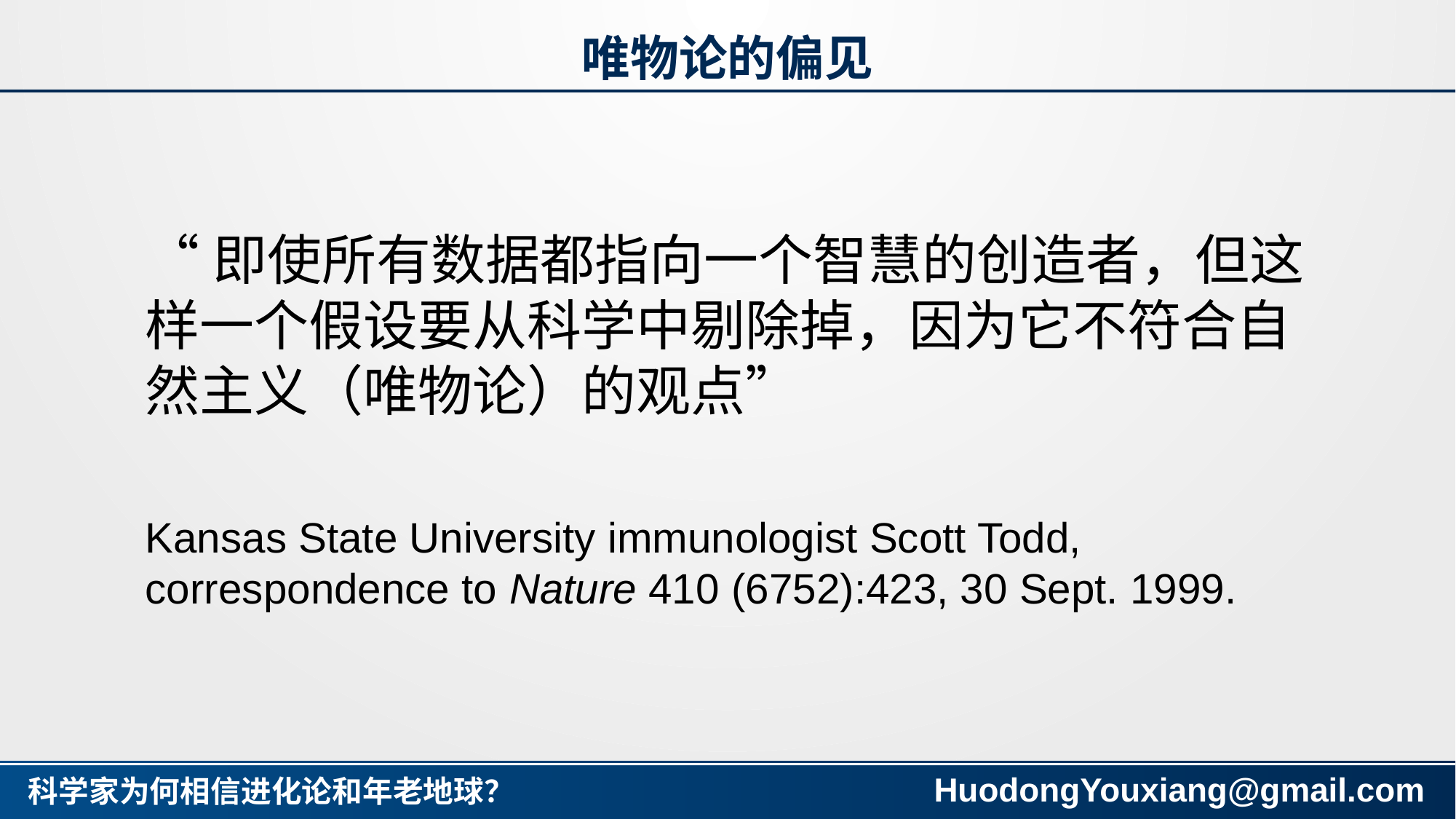

# 唯物论的偏见
“即使所有数据都指向一个智慧的创造者，但这样一个假设要从科学中剔除掉，因为它不符合自然主义（唯物论）的观点”

Kansas State University immunologist Scott Todd, correspondence to Nature 410 (6752):423, 30 Sept. 1999.